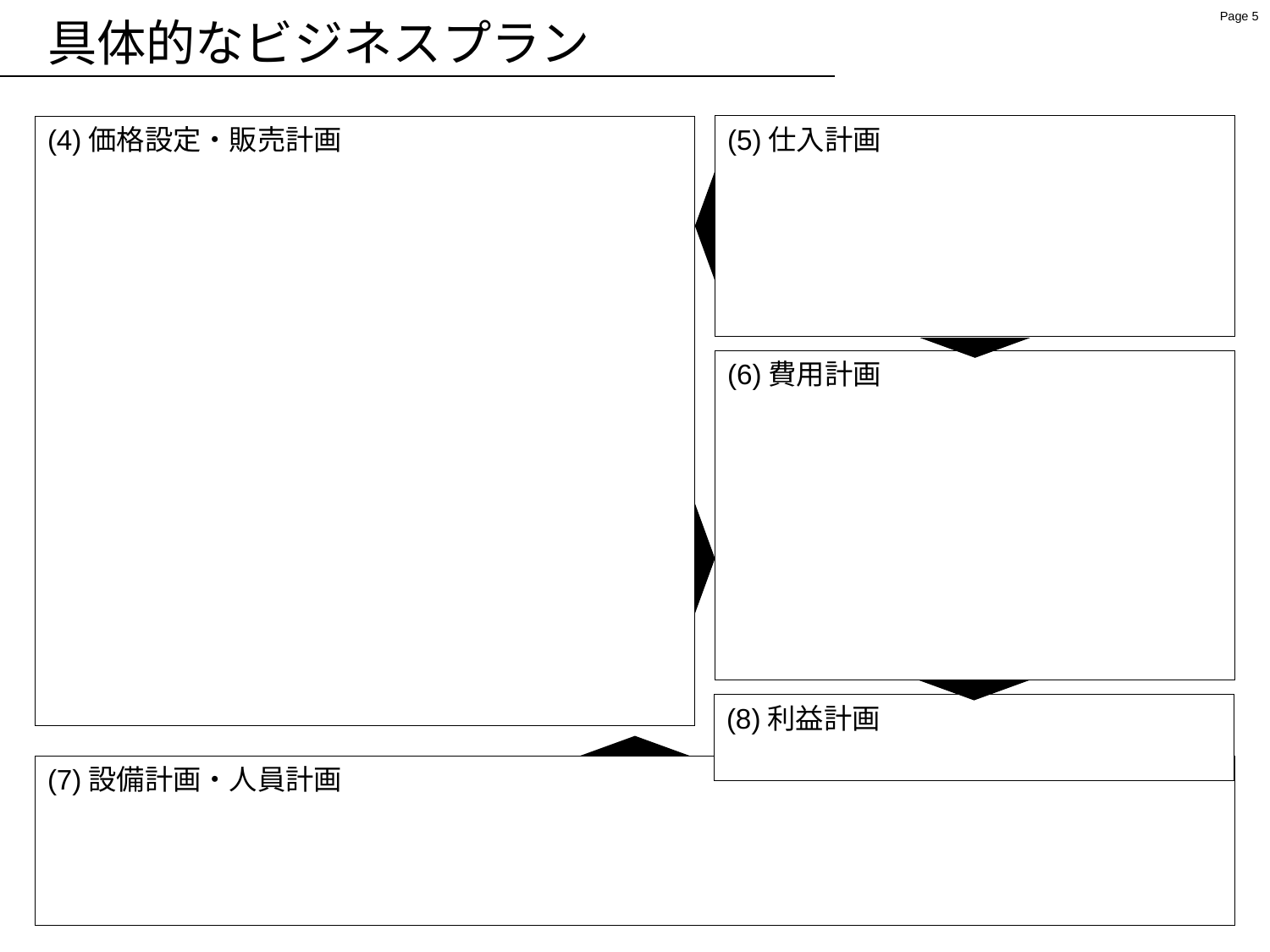

# 具体的なビジネスプラン
(5)仕入計画
(4)価格設定・販売計画

(6)費用計画

(8)利益計画

(7)設備計画・人員計画